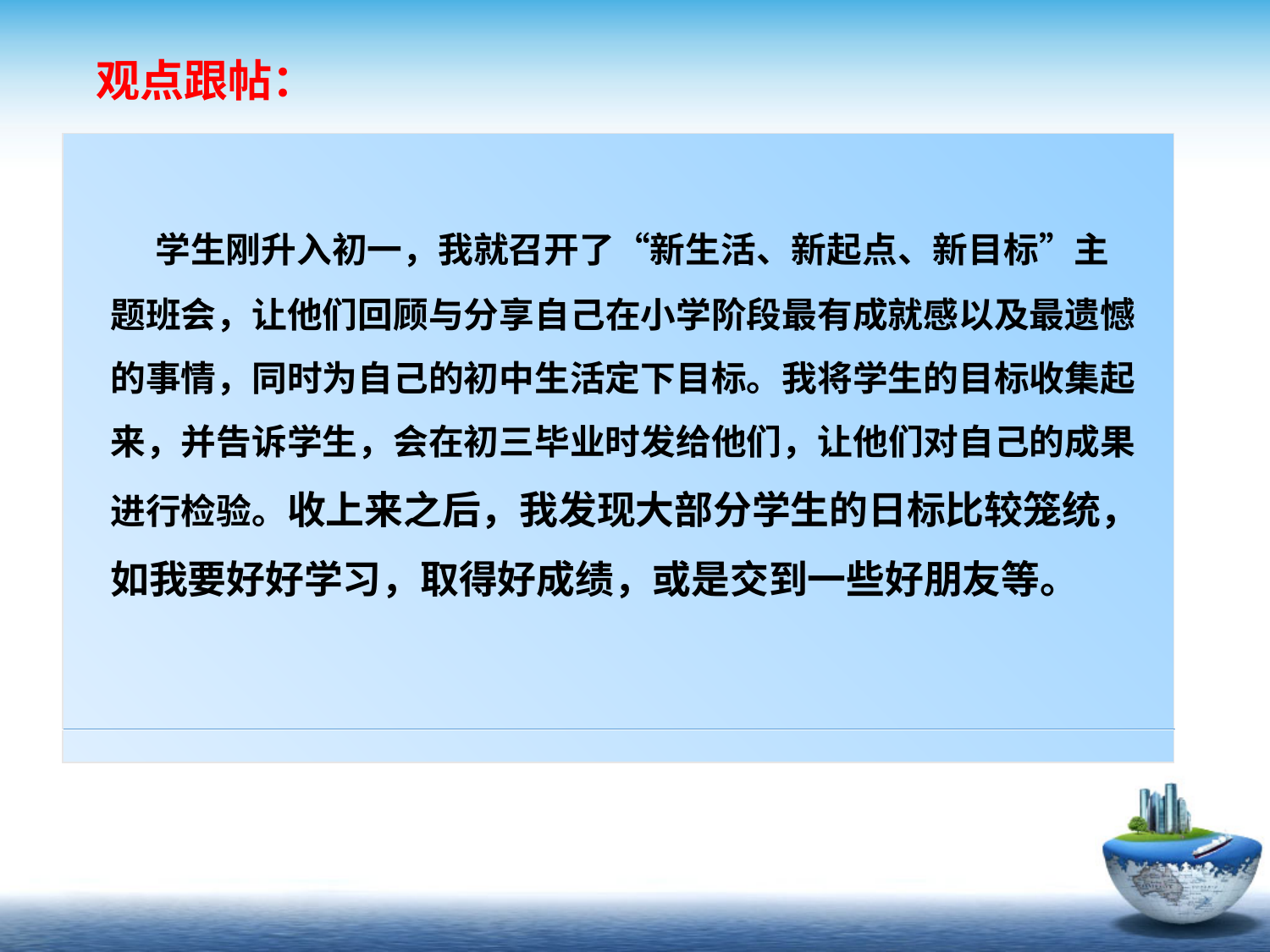

观点跟帖：

    学生刚升入初一，我就召开了“新生活、新起点、新目标”主题班会，让他们回顾与分享自己在小学阶段最有成就感以及最遗憾的事情，同时为自己的初中生活定下目标。我将学生的目标收集起来，并告诉学生，会在初三毕业时发给他们，让他们对自己的成果进行检验。收上来之后，我发现大部分学生的日标比较笼统，如我要好好学习，取得好成绩，或是交到一些好朋友等。